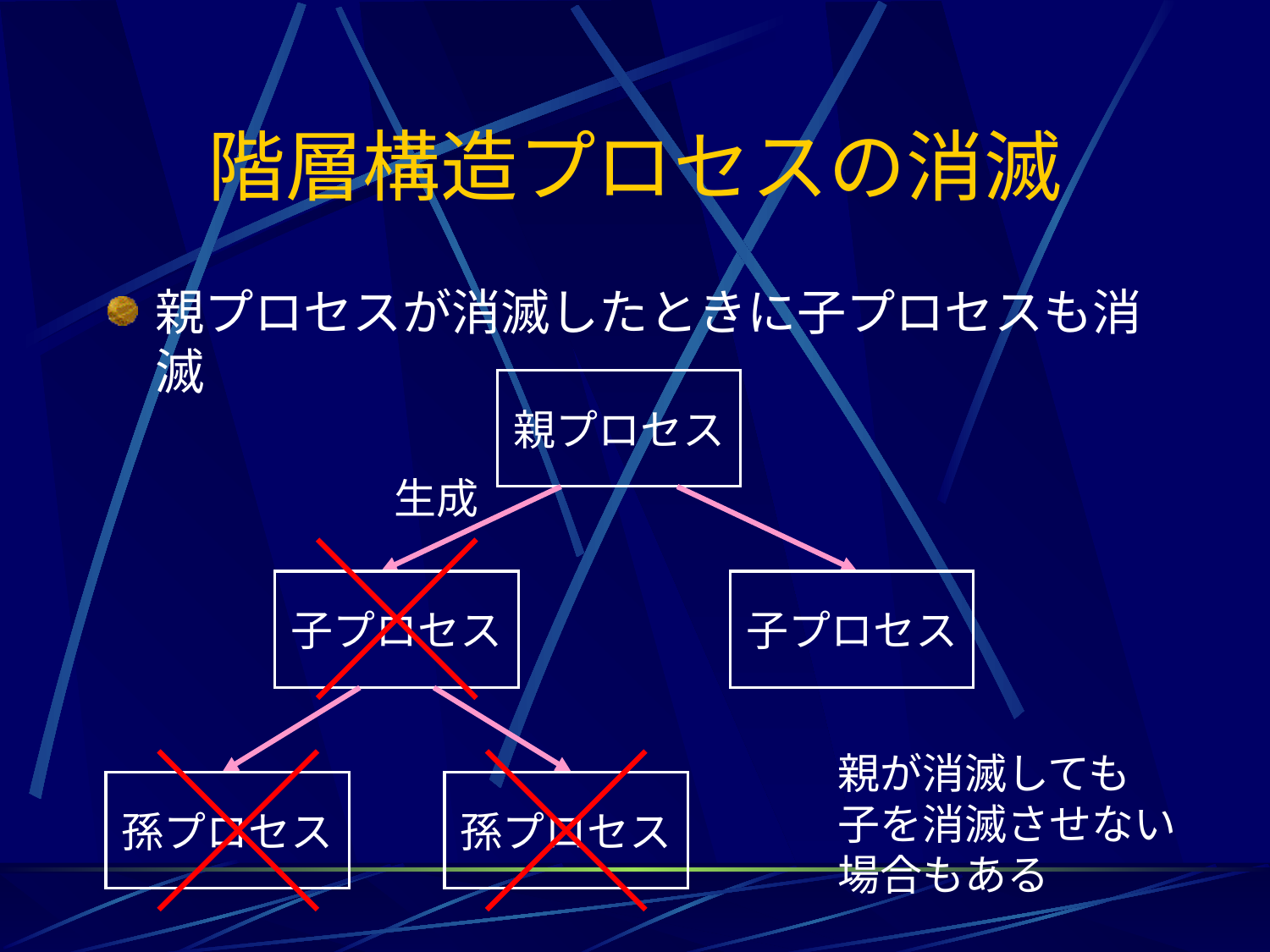

# 階層構造プロセスの消滅
親プロセスが消滅したときに子プロセスも消滅
親プロセス
生成

子プロセス

子プロセス

孫プロセス

孫プロセス
親が消滅しても
子を消滅させない
場合もある